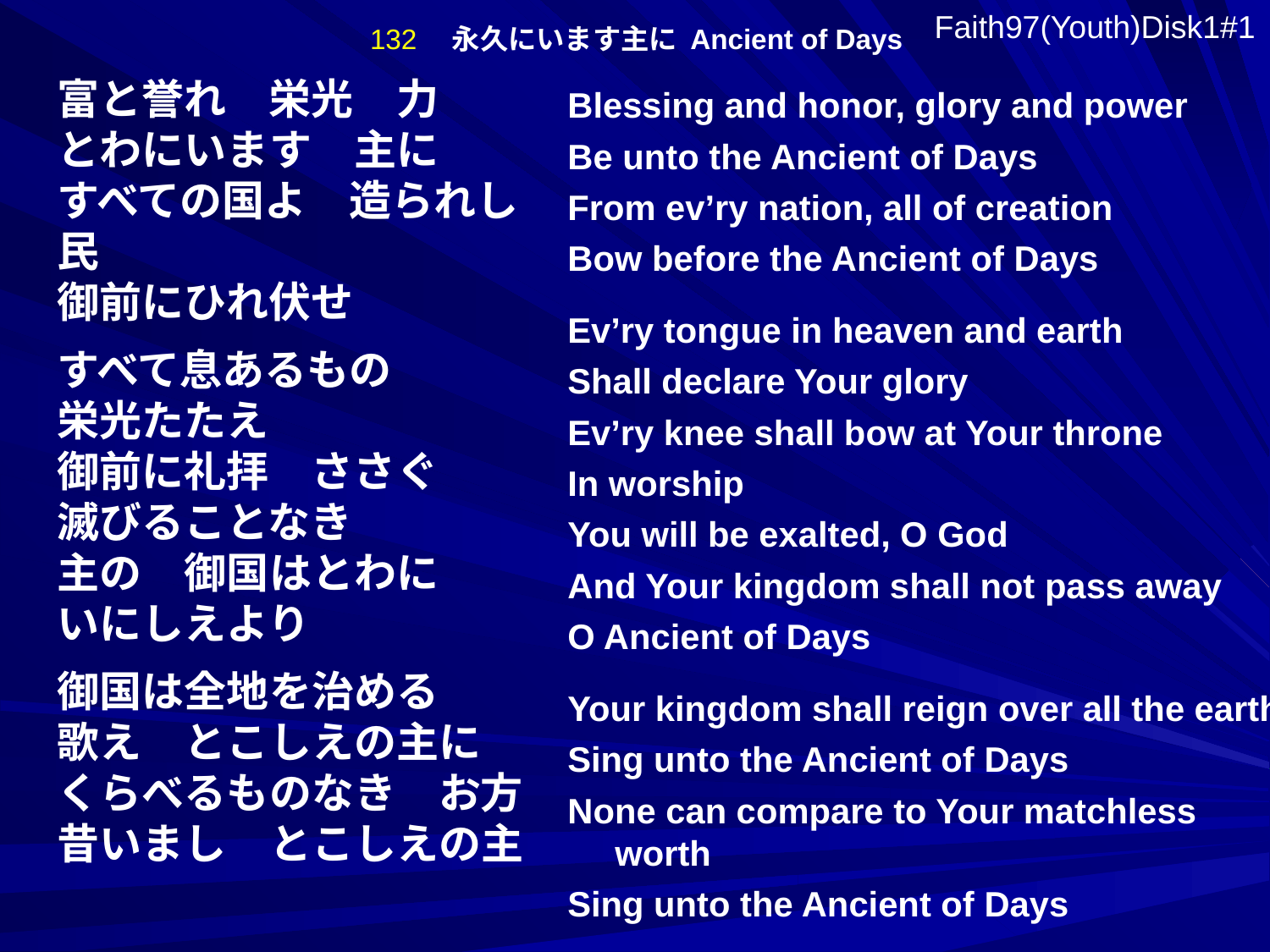

132　永久にいます主に Ancient of Days
Faith97(Youth)Disk1#1
富と誉れ　栄光　力
とわにいます　主に
すべての国よ　造られし民
御前にひれ伏せ

すべて息あるもの
栄光たたえ
御前に礼拝　ささぐ
滅びることなき
主の　御国はとわに
いにしえより

御国は全地を治める
歌え　とこしえの主に
くらべるものなき　お方
昔いまし　とこしえの主
Blessing and honor, glory and power
Be unto the Ancient of Days
From ev’ry nation, all of creation
Bow before the Ancient of Days

Ev’ry tongue in heaven and earth
Shall declare Your glory
Ev’ry knee shall bow at Your throne
In worship
You will be exalted, O God
And Your kingdom shall not pass away
O Ancient of Days

Your kingdom shall reign over all the earth
Sing unto the Ancient of Days
None can compare to Your matchless worth
Sing unto the Ancient of Days